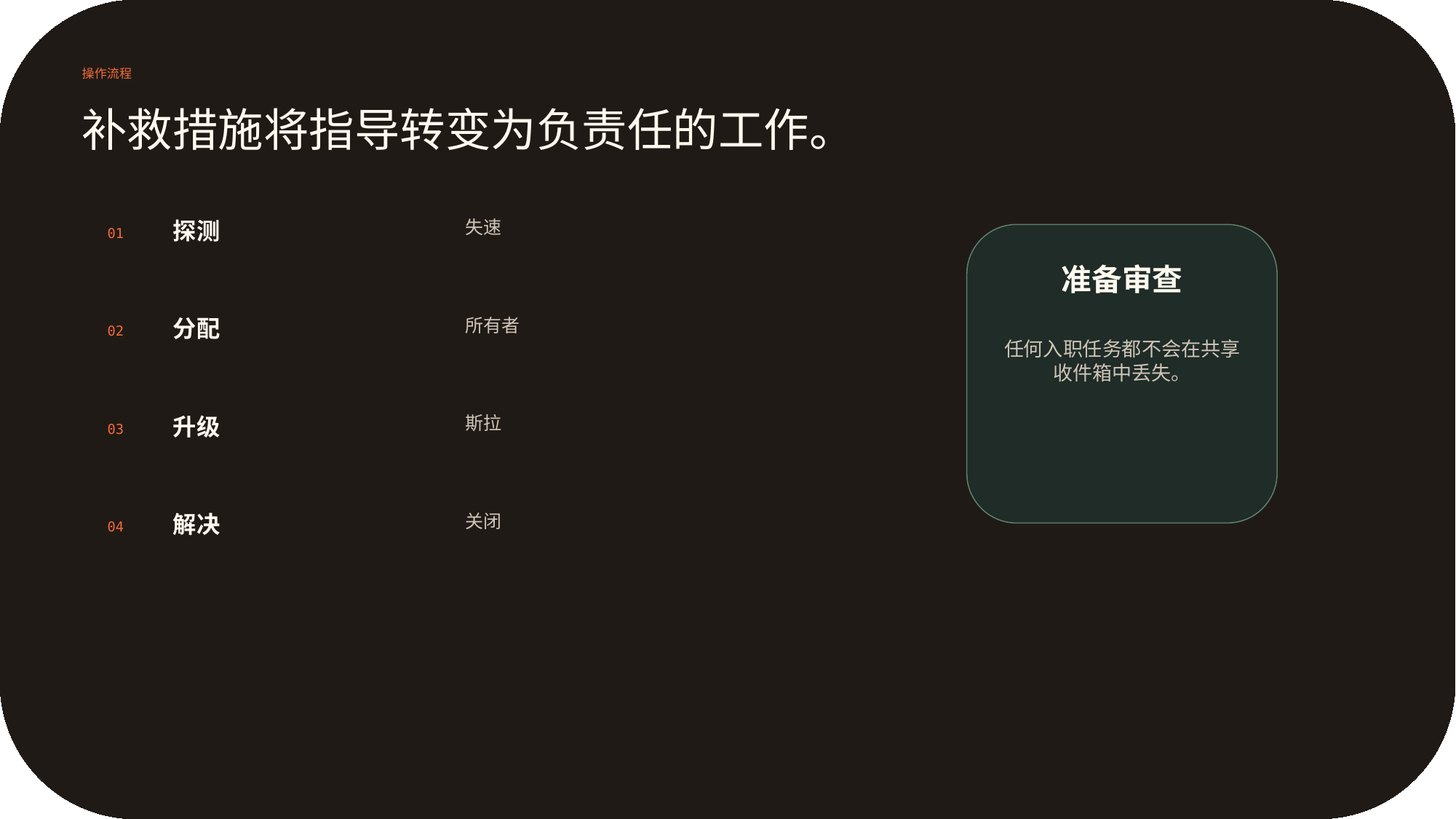

操作流程
补救措施将指导转变为负责任的工作。
探测
失速
01

准备审查
分配
所有者
02
任何入职任务都不会在共享收件箱中丢失。
升级
斯拉
03
解决
关闭
04